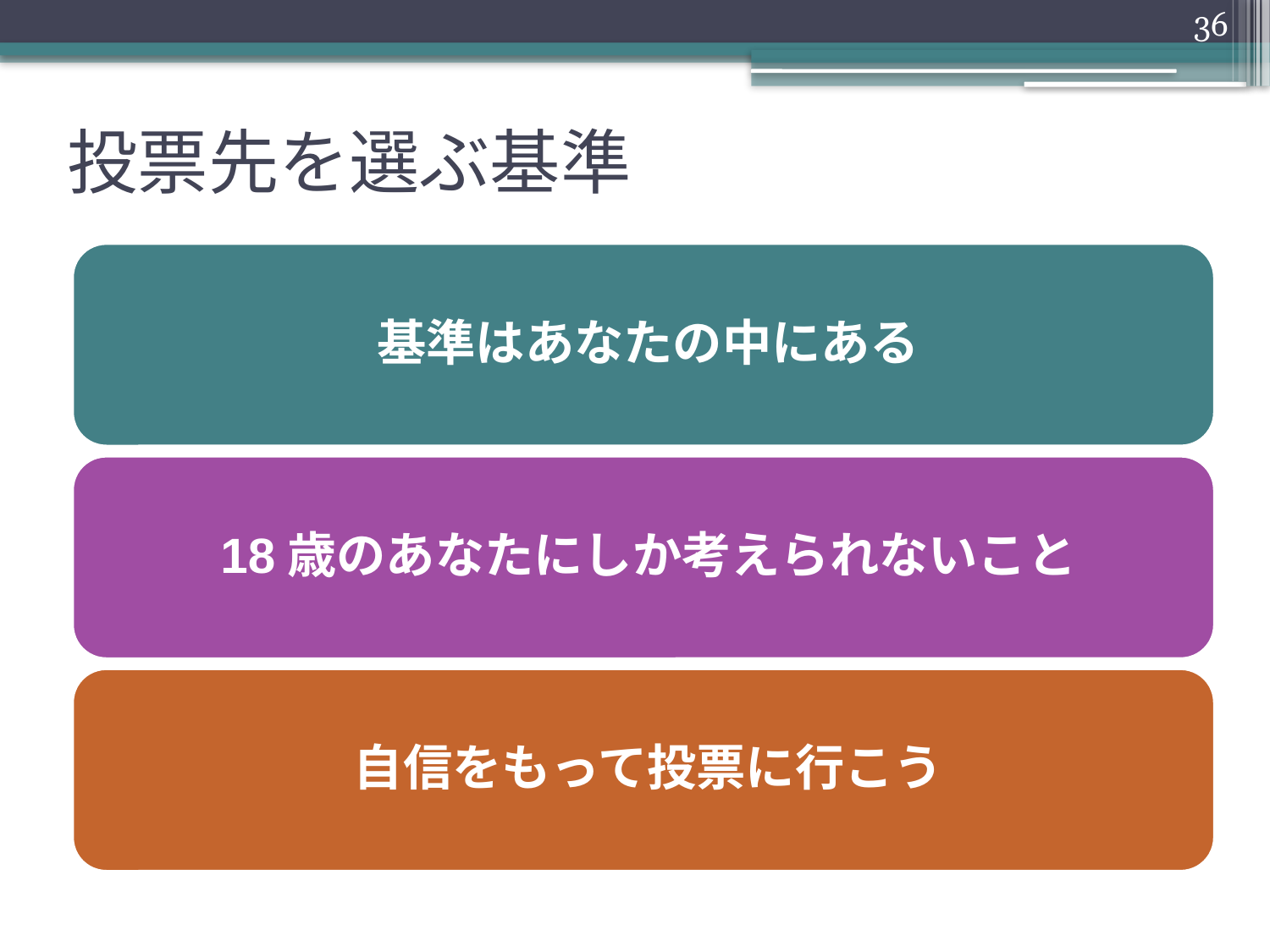

36
# 投票先を選ぶ基準
基準はあなたの中にある
18歳のあなたにしか考えられないこと
自信をもって投票に行こう